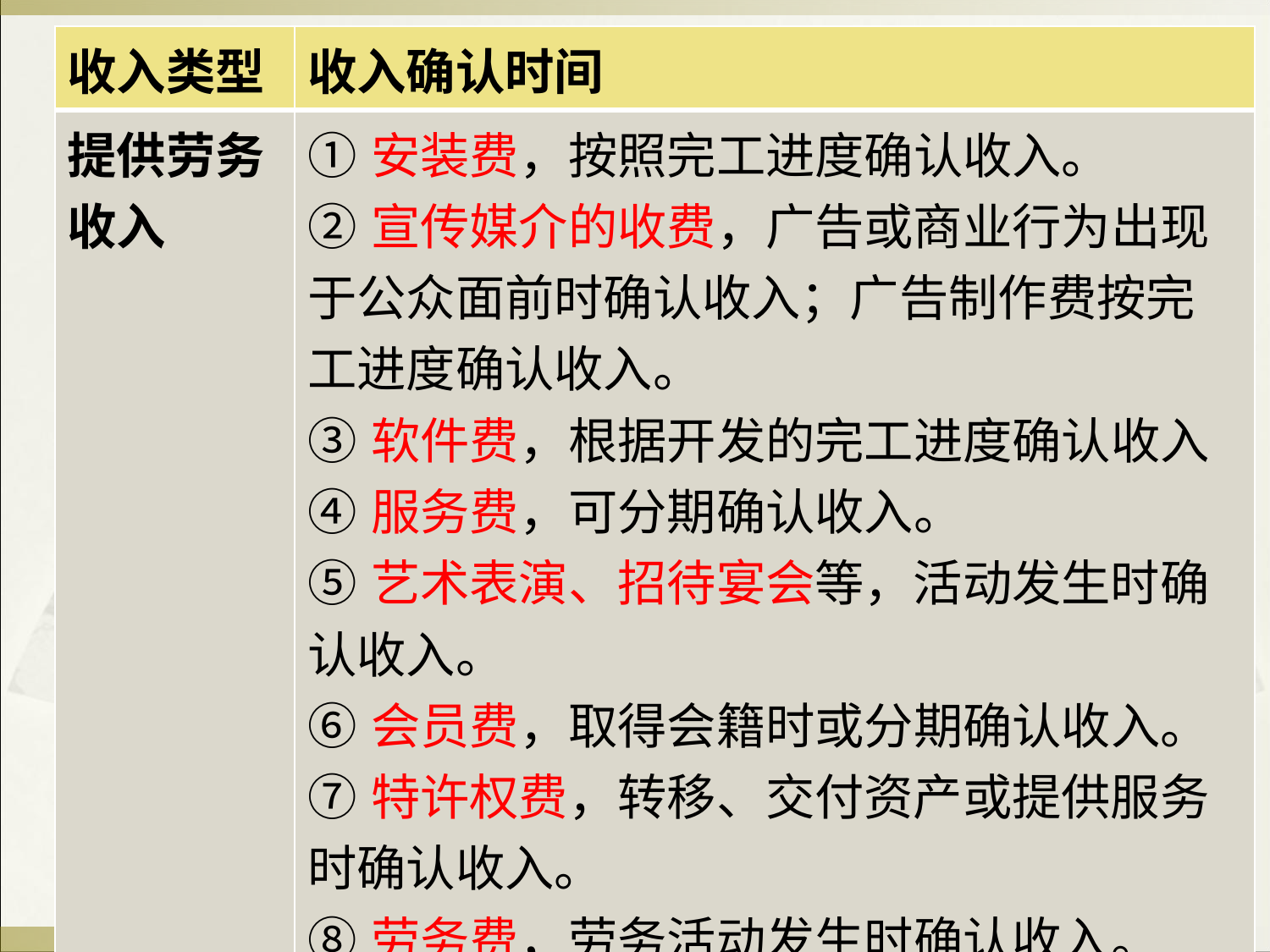

| 收入类型 | 收入确认时间 |
| --- | --- |
| 提供劳务收入 | ①安装费，按照完工进度确认收入。 ②宣传媒介的收费，广告或商业行为出现于公众面前时确认收入；广告制作费按完工进度确认收入。 ③软件费，根据开发的完工进度确认收入 ④服务费，可分期确认收入。 ⑤艺术表演、招待宴会等，活动发生时确认收入。 ⑥会员费，取得会籍时或分期确认收入。 ⑦特许权费，转移、交付资产或提供服务时确认收入。 ⑧劳务费，劳务活动发生时确认收入。 ⑨持续时间超过12个月的长期劳务，按照纳税年度内完工进度或完成的工作量确认 |
www.themegallery.com